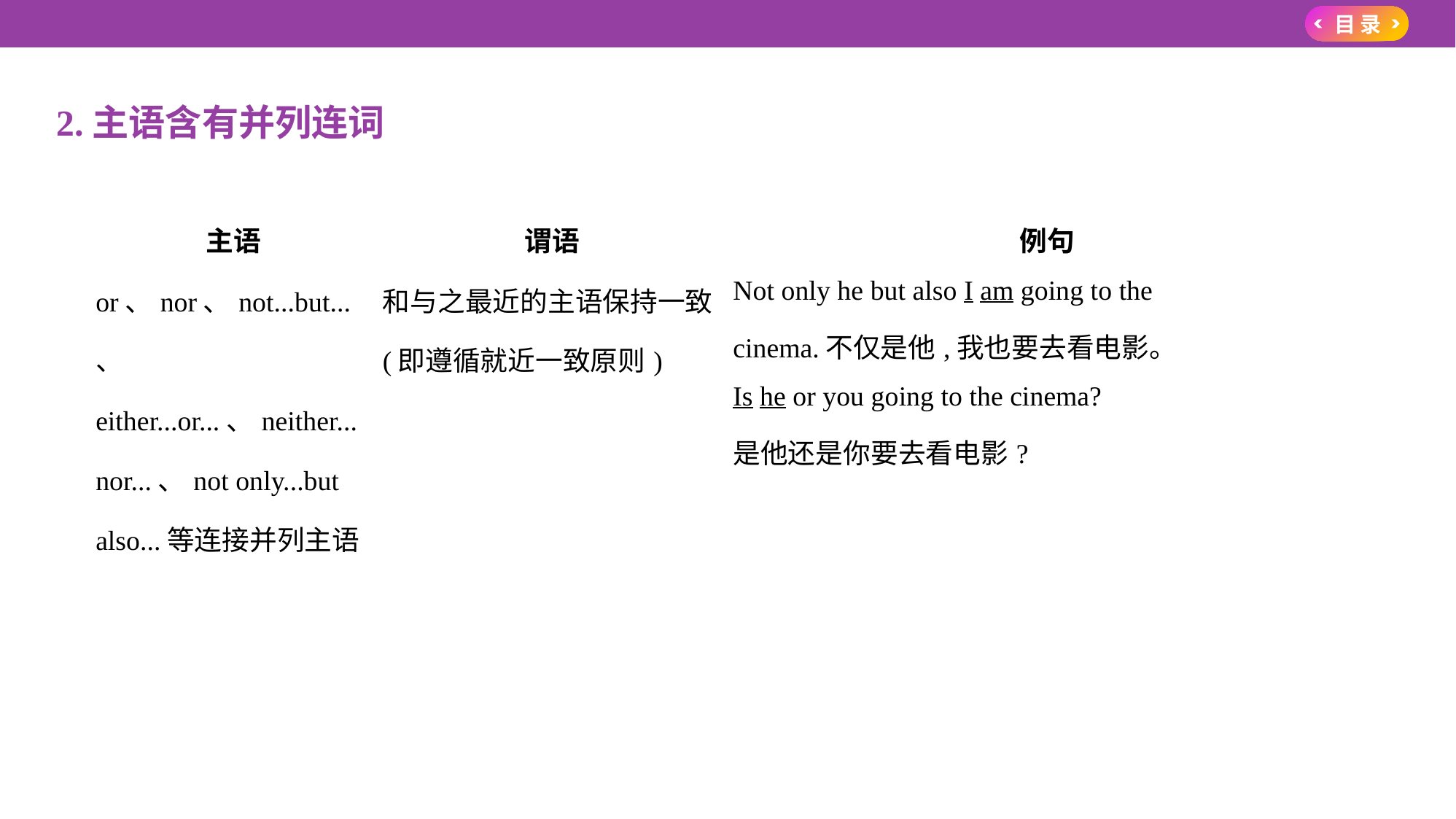

2.主语含有并列连词
| 主语 | 谓语 | 例句 |
| --- | --- | --- |
| or、nor、not...but...、 either...or...、neither... nor...、not only...but also...等连接并列主语 | 和与之最近的主语保持一致(即遵循就近一致原则) | Not only he but also I am going to the cinema.不仅是他,我也要去看电影。 Is he or you going to the cinema? 是他还是你要去看电影? |